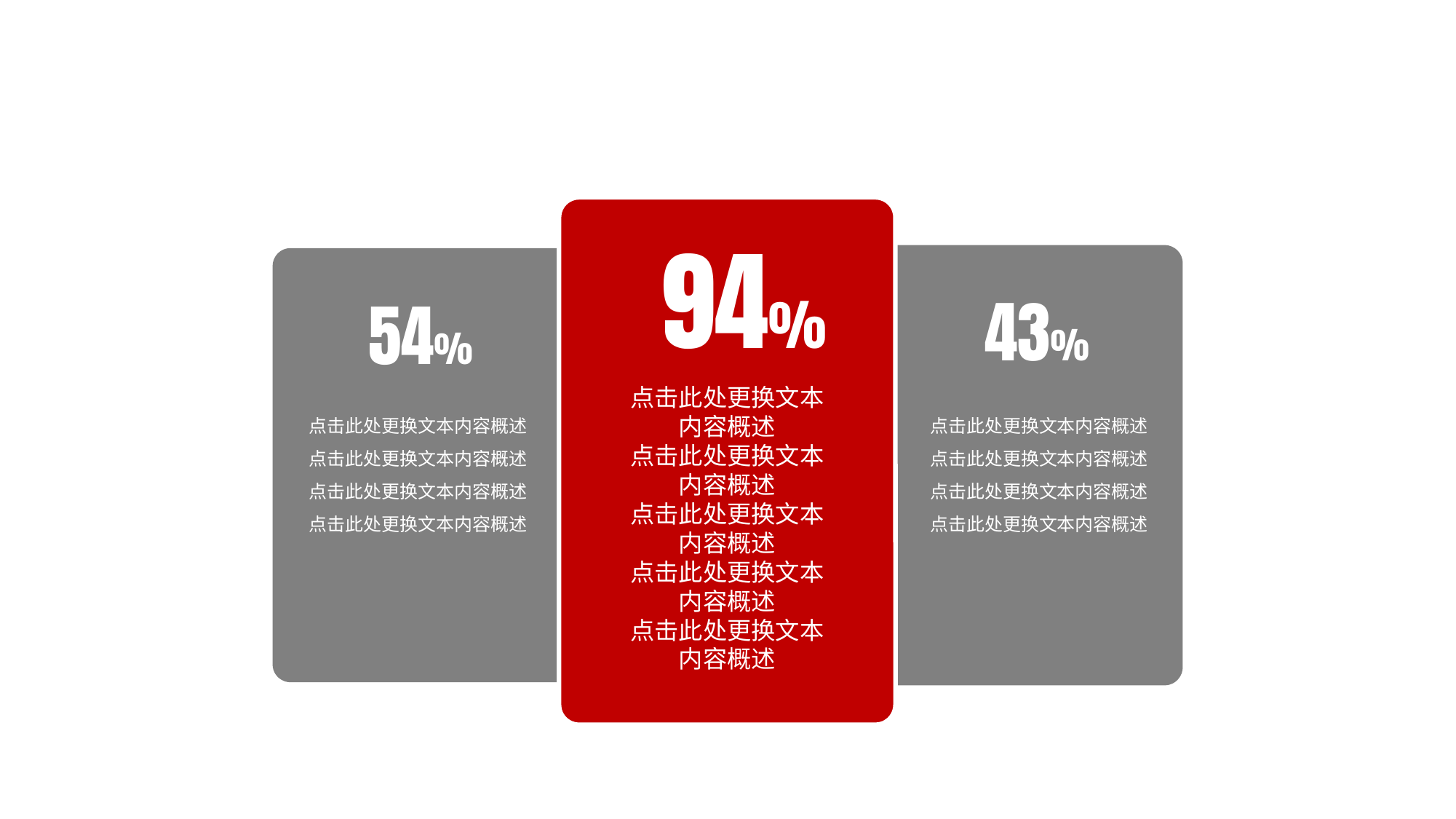

94%

43%
54%
点击此处更换文本
内容概述
点击此处更换文本
内容概述
点击此处更换文本
内容概述
点击此处更换文本
内容概述
点击此处更换文本
内容概述

点击此处更换文本内容概述
点击此处更换文本内容概述
点击此处更换文本内容概述
点击此处更换文本内容概述

点击此处更换文本内容概述
点击此处更换文本内容概述
点击此处更换文本内容概述
点击此处更换文本内容概述